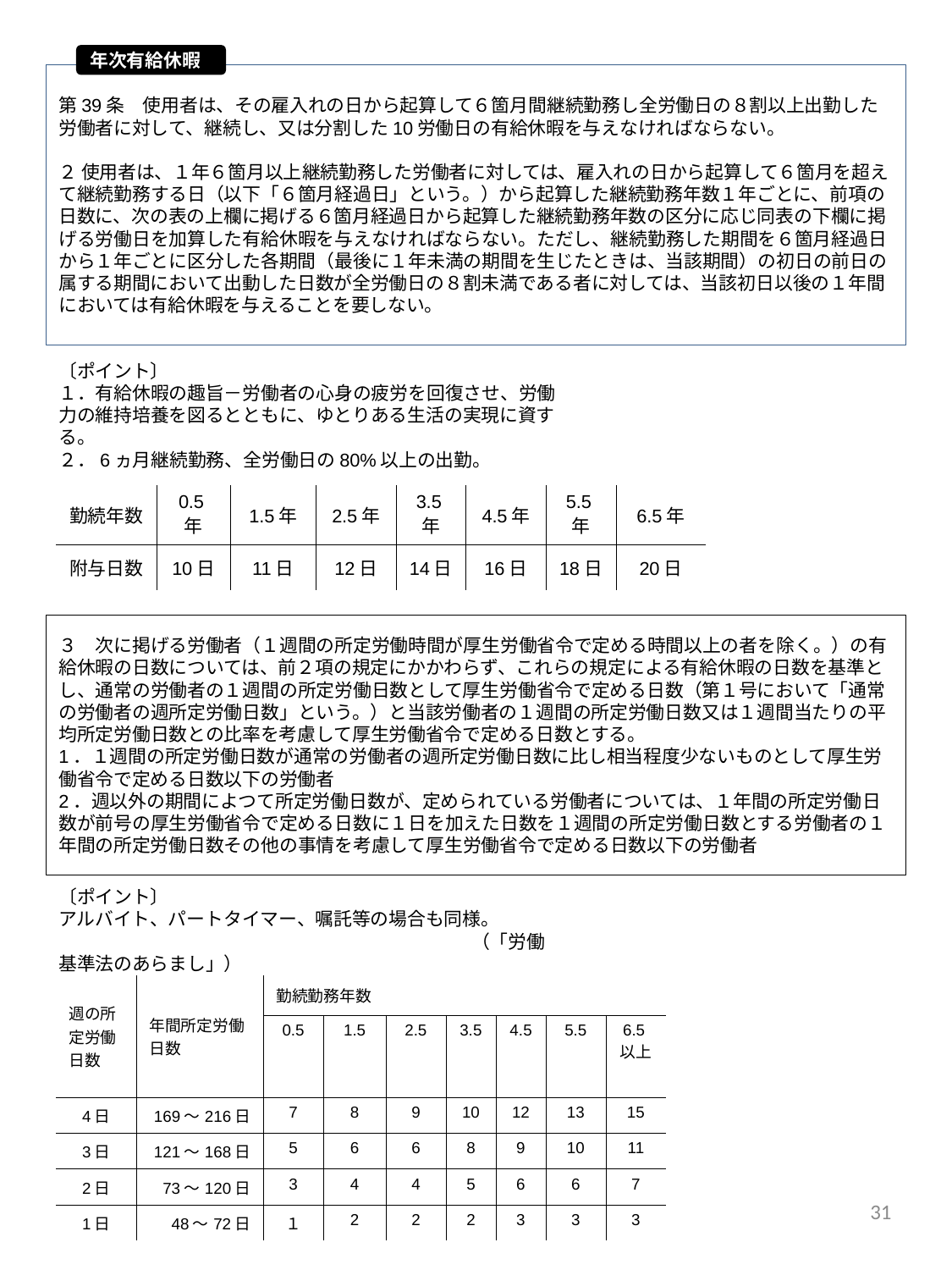

年次有給休暇
第39条　使用者は、その雇入れの日から起算して６箇月間継続勤務し全労働日の８割以上出勤した労働者に対して、継続し、又は分割した10労働日の有給休暇を与えなければならない。

２ 使用者は、１年６箇月以上継続勤務した労働者に対しては、雇入れの日から起算して６箇月を超えて継続勤務する日（以下「６箇月経過日」という。）から起算した継続勤務年数１年ごとに、前項の日数に、次の表の上欄に掲げる６箇月経過日から起算した継続勤務年数の区分に応じ同表の下欄に掲げる労働日を加算した有給休暇を与えなければならない。ただし、継続勤務した期間を６箇月経過日から１年ごとに区分した各期間（最後に１年未満の期間を生じたときは、当該期間）の初日の前日の属する期間において出動した日数が全労働日の８割未満である者に対しては、当該初日以後の１年間においては有給休暇を与えることを要しない。
〔ポイント〕
１．有給休暇の趣旨－労働者の心身の疲労を回復させ、労働力の維持培養を図るとともに、ゆとりある生活の実現に資する。
２．6ヵ月継続勤務、全労働日の80%以上の出勤。
| 勤続年数 | 0.5年 | 1.5年 | 2.5年 | 3.5年 | 4.5年 | 5.5年 | 6.5年 |
| --- | --- | --- | --- | --- | --- | --- | --- |
| 附与日数 | 10日 | 11日 | 12日 | 14日 | 16日 | 18日 | 20日 |

３　次に掲げる労働者（１週間の所定労働時間が厚生労働省令で定める時間以上の者を除く。）の有給休暇の日数については、前２項の規定にかかわらず、これらの規定による有給休暇の日数を基準とし、通常の労働者の１週間の所定労働日数として厚生労働省令で定める日数（第１号において「通常の労働者の週所定労働日数」という。）と当該労働者の１週間の所定労働日数又は１週間当たりの平均所定労働日数との比率を考慮して厚生労働省令で定める日数とする。
1．１週間の所定労働日数が通常の労働者の週所定労働日数に比し相当程度少ないものとして厚生労働省令で定める日数以下の労働者
2．週以外の期間によつて所定労働日数が、定められている労働者については、１年間の所定労働日数が前号の厚生労働省令で定める日数に１日を加えた日数を１週間の所定労働日数とする労働者の１年間の所定労働日数その他の事情を考慮して厚生労働省令で定める日数以下の労働者

〔ポイント〕
アルバイト、パートタイマー、嘱託等の場合も同様。
 　　　　　　　　　　　　　　　　　　　　　　（「労働基準法のあらまし」）
| 週の所定労働日数 | 年間所定労働日数 | 勤続勤務年数 |  |  |  |  |  |  |
| --- | --- | --- | --- | --- | --- | --- | --- | --- |
|  |  | 0.5 | 1.5 | 2.5 | 3.5 | 4.5 | 5.5 | 6.5以上 |
| 4日 | 169～216日 | 7 | 8 | 9 | 10 | 12 | 13 | 15 |
| 3日 | 121～168日 | 5 | 6 | 6 | 8 | 9 | 10 | 11 |
| 2日 | 73～120日 | 3 | 4 | 4 | 5 | 6 | 6 | 7 |
| 1日 | 48～72日 | １ | 2 | 2 | 2 | 3 | 3 | 3 |
31